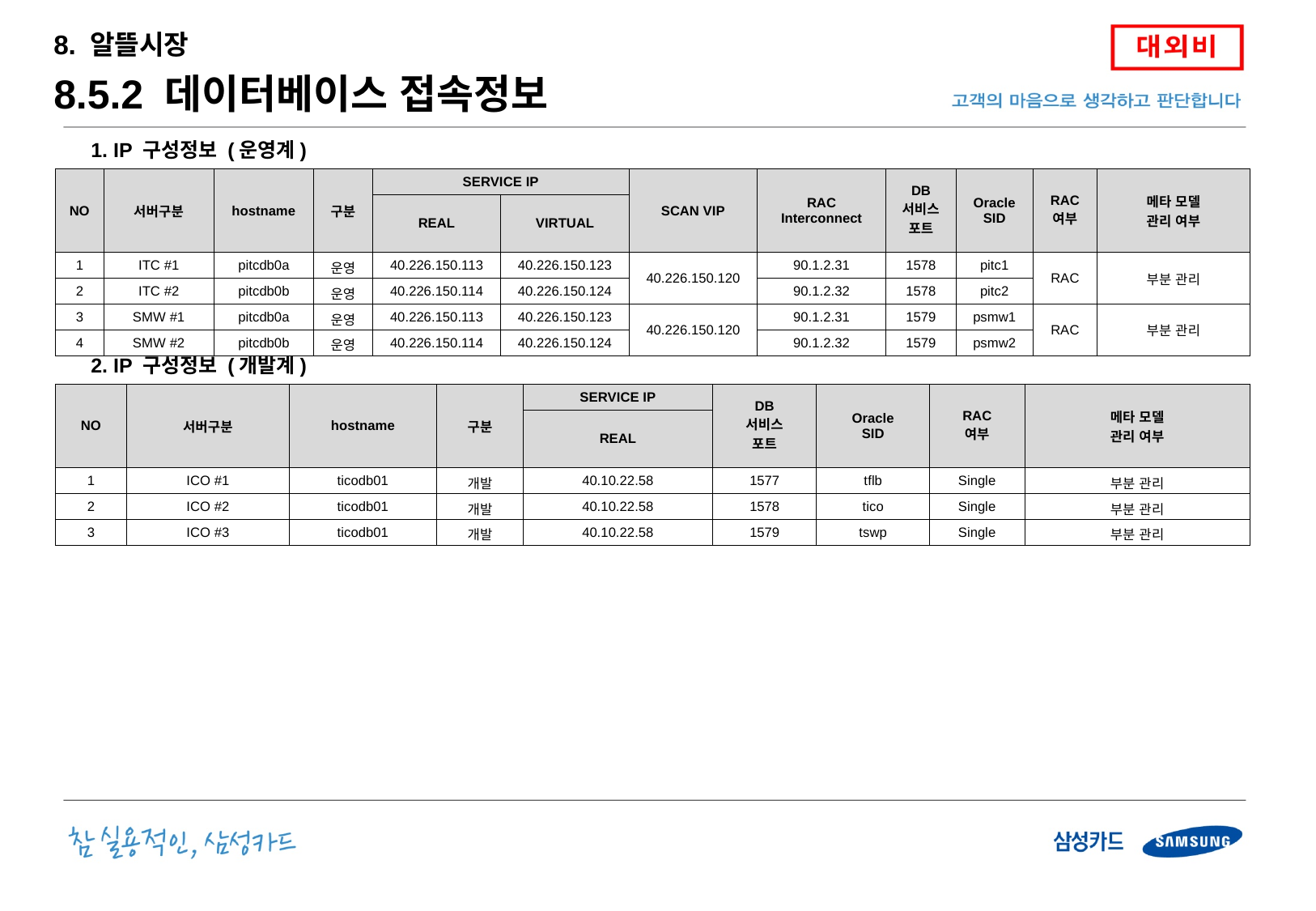

8. 알뜰시장
8.5.2 데이터베이스 접속정보
1. IP 구성정보 (운영계)
| NO | 서버구분 | hostname | 구분 | SERVICE IP |  | SCAN VIP | RAC Interconnect | DB 서비스 포트 | Oracle SID | RAC 여부 | 메타 모델 관리 여부 |
| --- | --- | --- | --- | --- | --- | --- | --- | --- | --- | --- | --- |
|  |  |  |  | REAL | VIRTUAL |  |  |  |  |  |  |
| 1 | ITC #1 | pitcdb0a | 운영 | 40.226.150.113 | 40.226.150.123 | 40.226.150.120 | 90.1.2.31 | 1578 | pitc1 | RAC | 부분 관리 |
| 2 | ITC #2 | pitcdb0b | 운영 | 40.226.150.114 | 40.226.150.124 |  | 90.1.2.32 | 1578 | pitc2 |  |  |
| 3 | SMW #1 | pitcdb0a | 운영 | 40.226.150.113 | 40.226.150.123 | 40.226.150.120 | 90.1.2.31 | 1579 | psmw1 | RAC | 부분 관리 |
| 4 | SMW #2 | pitcdb0b | 운영 | 40.226.150.114 | 40.226.150.124 |  | 90.1.2.32 | 1579 | psmw2 |  |  |
2. IP 구성정보 (개발계)
| NO | 서버구분 | hostname | 구분 | SERVICE IP | DB 서비스 포트 | Oracle SID | RAC 여부 | 메타 모델 관리 여부 |
| --- | --- | --- | --- | --- | --- | --- | --- | --- |
|  |  |  |  | REAL |  |  |  |  |
| 1 | ICO #1 | ticodb01 | 개발 | 40.10.22.58 | 1577 | tflb | Single | 부분 관리 |
| 2 | ICO #2 | ticodb01 | 개발 | 40.10.22.58 | 1578 | tico | Single | 부분 관리 |
| 3 | ICO #3 | ticodb01 | 개발 | 40.10.22.58 | 1579 | tswp | Single | 부분 관리 |